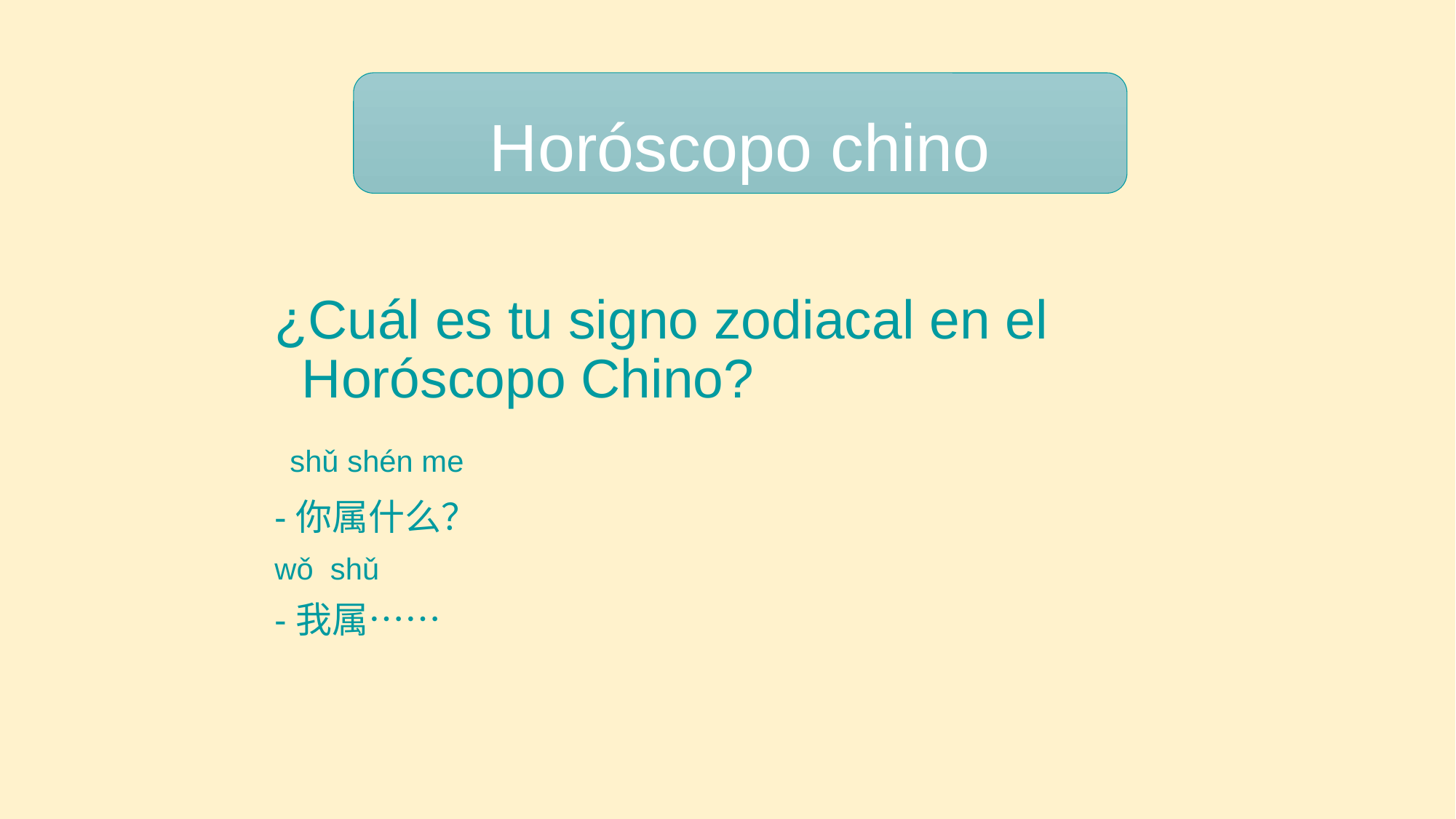

Horóscopo chino
¿Cuál es tu signo zodiacal en el Horóscopo Chino?
 shǔ shén me
-你属什么？
wǒ  shǔ
-我属……